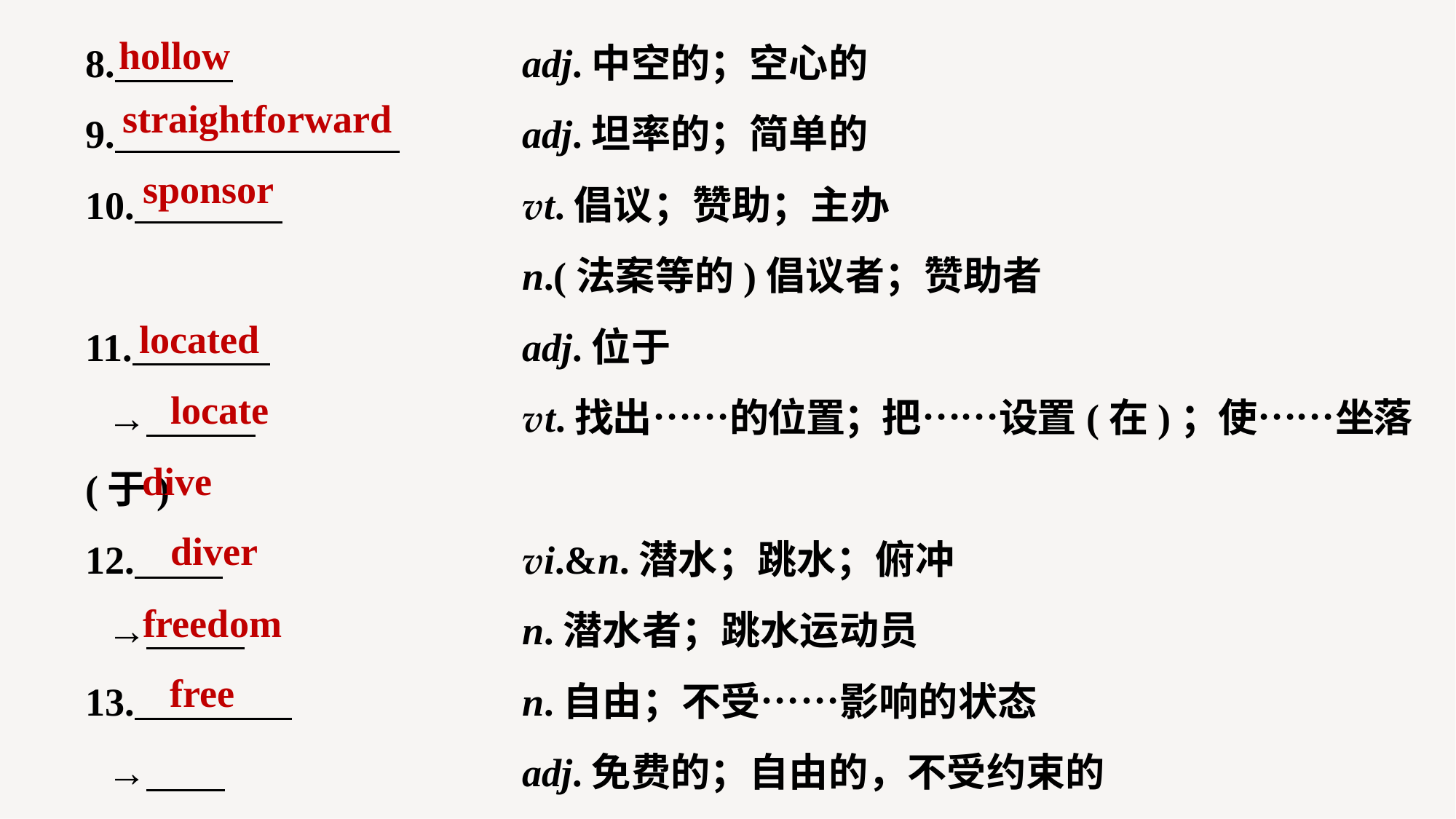

8.             			adj.中空的；空心的
9.                              		adj.坦率的；简单的
10.                			vt.倡议；赞助；主办
			n.(法案等的)倡议者；赞助者
11.               			adj.位于
  →            			vt.找出……的位置；把……设置(在)；使……坐落(于)
12.          			vi.&n.潜水；跳水；俯冲
  →           			n.潜水者；跳水运动员
13.                 			n.自由；不受……影响的状态
  →         			adj.免费的；自由的，不受约束的
			vt.使自由，解放；释放
hollow
straightforward
sponsor
located
locate
dive
diver
freedom
free